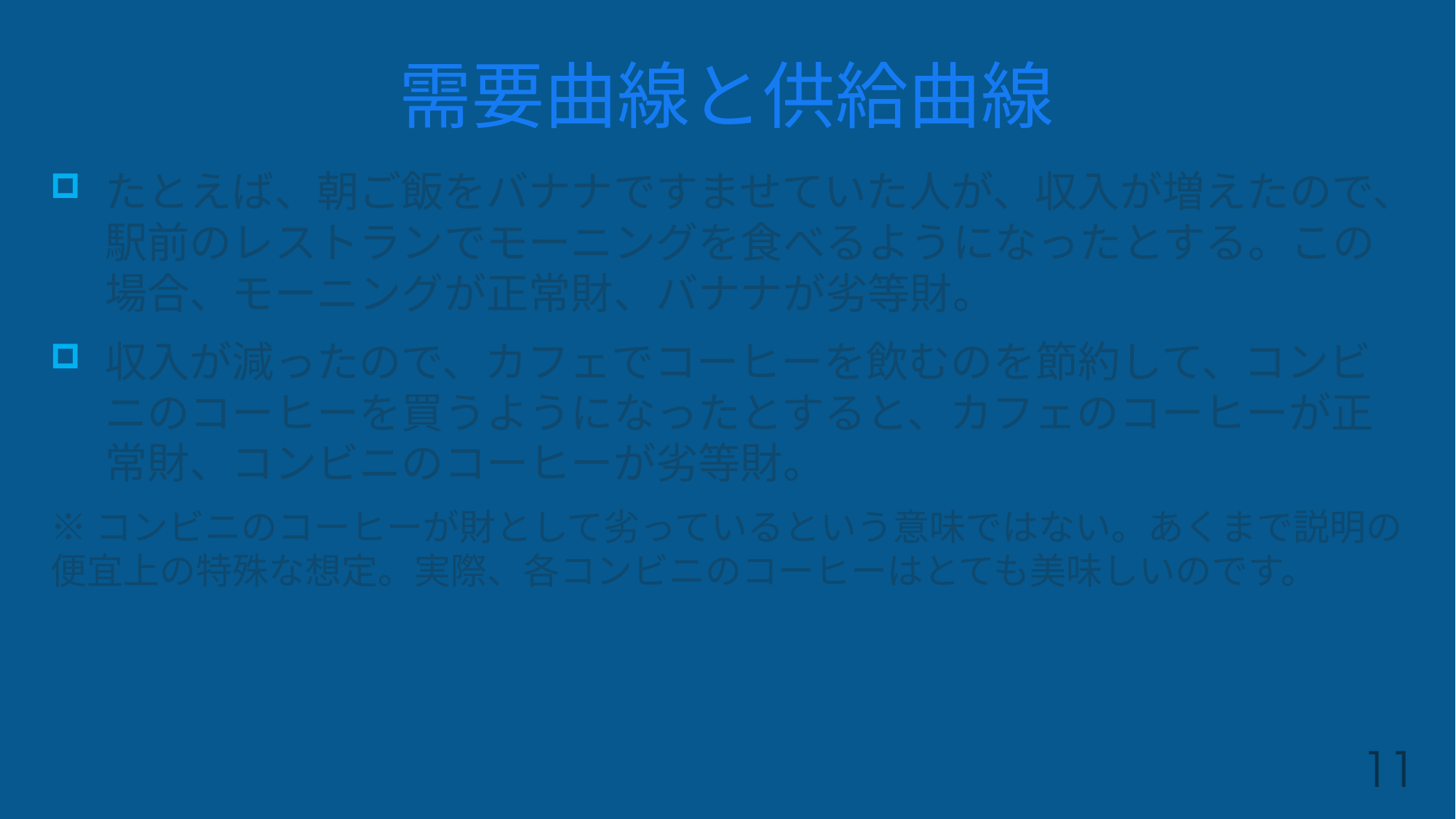

# 需要曲線と供給曲線
たとえば、朝ご飯をバナナですませていた人が、収入が増えたので、駅前のレストランでモーニングを食べるようになったとする。この場合、モーニングが正常財、バナナが劣等財。
収入が減ったので、カフェでコーヒーを飲むのを節約して、コンビニのコーヒーを買うようになったとすると、カフェのコーヒーが正常財、コンビニのコーヒーが劣等財。
※コンビニのコーヒーが財として劣っているという意味ではない。あくまで説明の便宜上の特殊な想定。実際、各コンビニのコーヒーはとても美味しいのです。

11